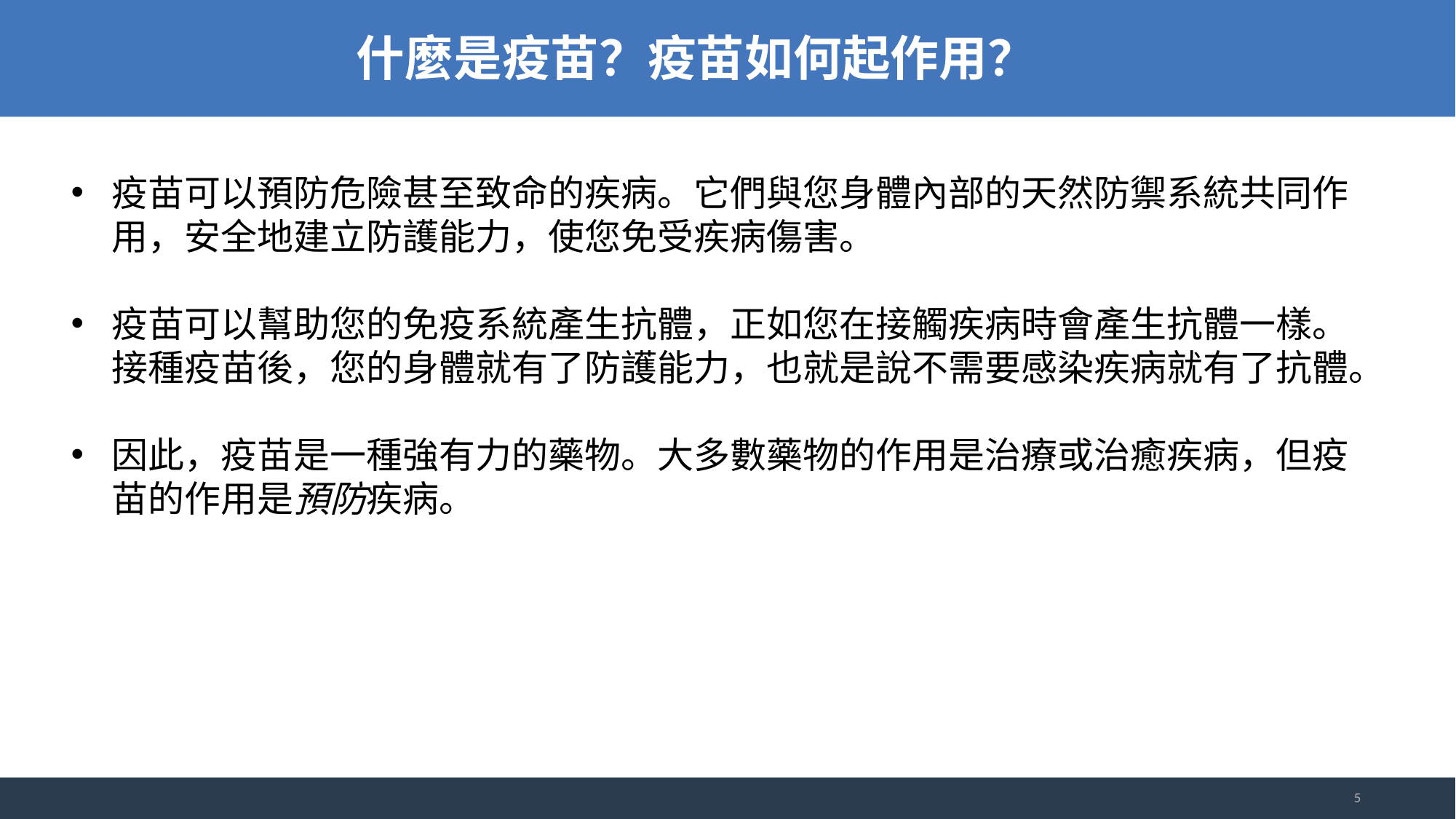

什麼是疫苗？疫苗如何起作用？
疫苗可以預防危險甚至致命的疾病。它們與您身體內部的天然防禦系統共同作用，安全地建立防護能力，使您免受疾病傷害。

疫苗可以幫助您的免疫系統產生抗體，正如您在接觸疾病時會產生抗體一樣。接種疫苗後，您的身體就有了防護能力，也就是說不需要感染疾病就有了抗體。

因此，疫苗是一種強有力的藥物。大多數藥物的作用是治療或治癒疾病，但疫苗的作用是預防疾病。

5